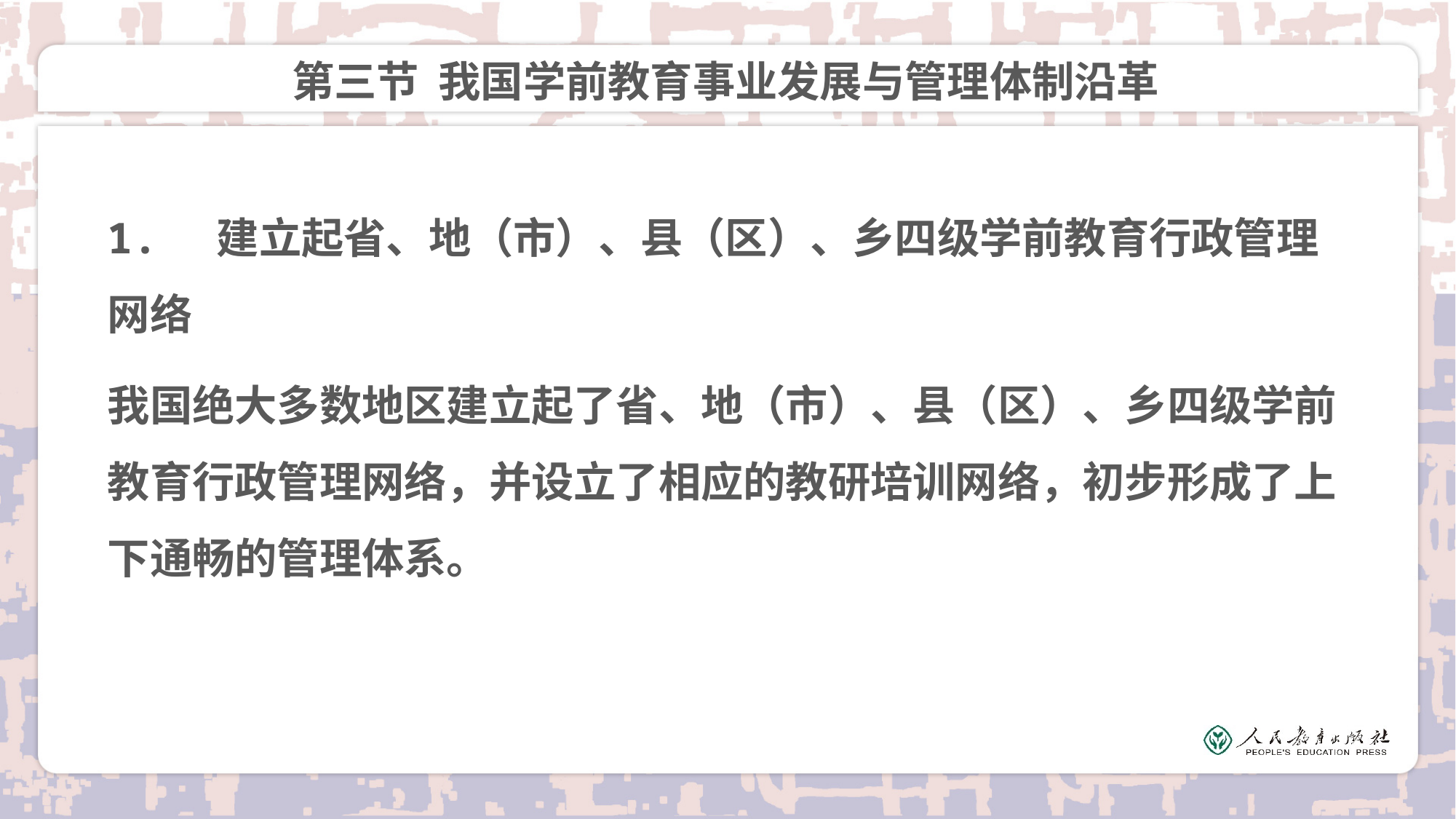

# 第三节  我国学前教育事业发展与管理体制沿革
1.	建立起省、地（市）、县（区）、乡四级学前教育行政管理网络
我国绝大多数地区建立起了省、地（市）、县（区）、乡四级学前教育行政管理网络，并设立了相应的教研培训网络，初步形成了上下通畅的管理体系。